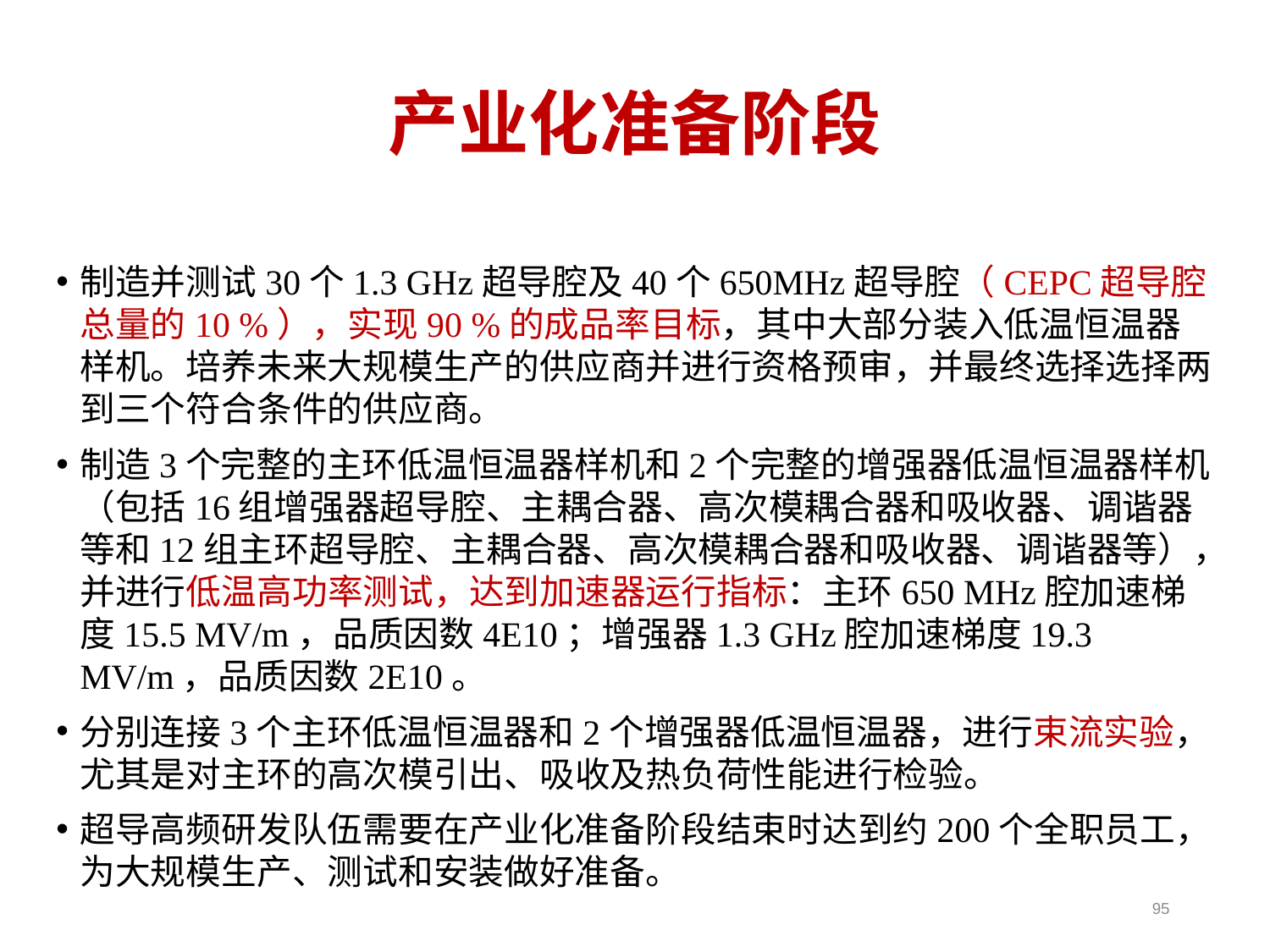

# 产业化准备阶段
制造并测试30个1.3 GHz超导腔及40个650MHz超导腔（CEPC超导腔总量的10 %），实现90 %的成品率目标，其中大部分装入低温恒温器样机。培养未来大规模生产的供应商并进行资格预审，并最终选择选择两到三个符合条件的供应商。
制造3个完整的主环低温恒温器样机和2个完整的增强器低温恒温器样机（包括16组增强器超导腔、主耦合器、高次模耦合器和吸收器、调谐器等和12组主环超导腔、主耦合器、高次模耦合器和吸收器、调谐器等），并进行低温高功率测试，达到加速器运行指标：主环650 MHz腔加速梯度15.5 MV/m，品质因数4E10；增强器1.3 GHz腔加速梯度19.3 MV/m，品质因数2E10。
分别连接3个主环低温恒温器和2个增强器低温恒温器，进行束流实验，尤其是对主环的高次模引出、吸收及热负荷性能进行检验。
超导高频研发队伍需要在产业化准备阶段结束时达到约200个全职员工，为大规模生产、测试和安装做好准备。
95